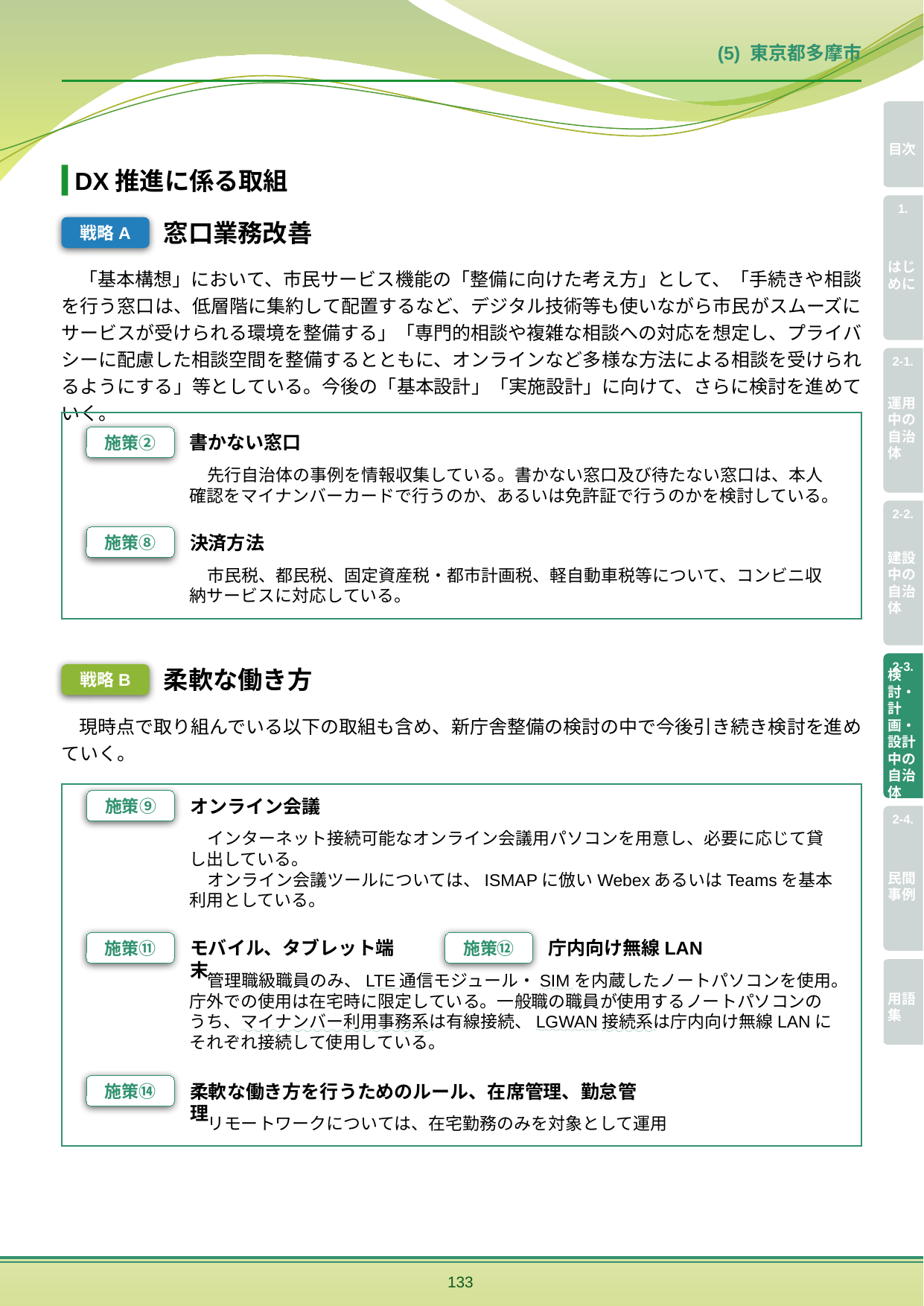

(5) 東京都多摩市

DX推進に係る取組
戦略A
窓口業務改善
「基本構想」において、市民サービス機能の「整備に向けた考え方」として、「手続きや相談を行う窓口は、低層階に集約して配置するなど、デジタル技術等も使いながら市民がスムーズにサービスが受けられる環境を整備する」「専門的相談や複雑な相談への対応を想定し、プライバシーに配慮した相談空間を整備するとともに、オンラインなど多様な方法による相談を受けられるようにする」等としている。今後の「基本設計」「実施設計」に向けて、さらに検討を進めていく。

施策②
書かない窓口
先行自治体の事例を情報収集している。書かない窓口及び待たない窓口は、本人確認をマイナンバーカードで行うのか、あるいは免許証で行うのかを検討している。
施策⑧
決済方法
市民税、都民税、固定資産税・都市計画税、軽自動車税等について、コンビニ収納サービスに対応している。
戦略B
柔軟な働き方
現時点で取り組んでいる以下の取組も含め、新庁舎整備の検討の中で今後引き続き検討を進めていく。

施策⑨
オンライン会議
インターネット接続可能なオンライン会議用パソコンを用意し、必要に応じて貸し出している。
オンライン会議ツールについては、ISMAPに倣いWebexあるいはTeamsを基本利用としている。
施策⑪
モバイル、タブレット端末
管理職級職員のみ、LTE通信モジュール・SIMを内蔵したノートパソコンを使用。庁外での使用は在宅時に限定している。一般職の職員が使用するノートパソコンのうち、マイナンバー利用事務系は有線接続、LGWAN接続系は庁内向け無線LANにそれぞれ接続して使用している。
施策⑫
庁内向け無線LAN
施策⑭
柔軟な働き方を行うためのルール、在席管理、勤怠管理
リモートワークについては、在宅勤務のみを対象として運用
133